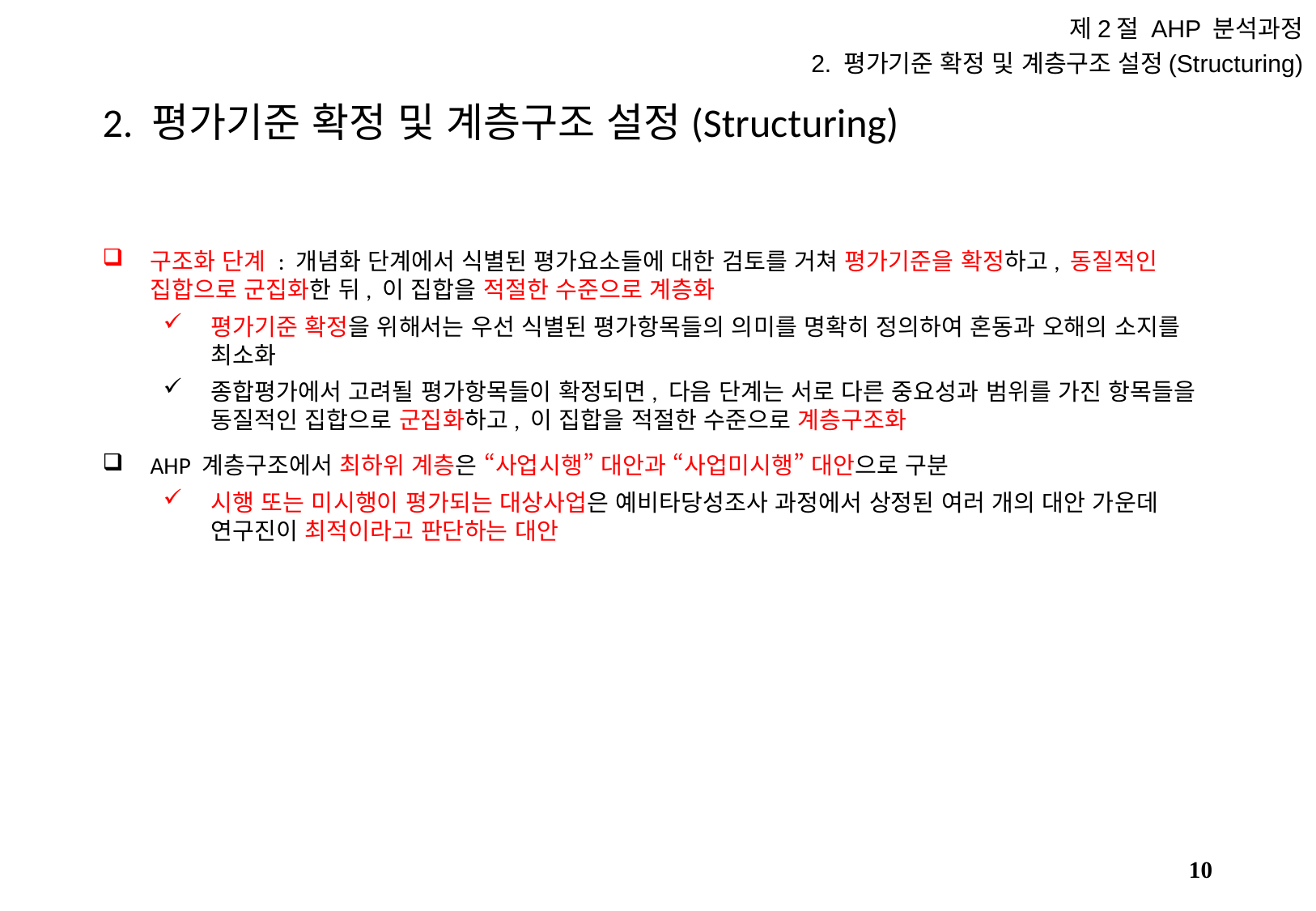

제2절 AHP 분석과정
2. 평가기준 확정 및 계층구조 설정(Structuring)
# 2. 평가기준 확정 및 계층구조 설정(Structuring)
구조화 단계 : 개념화 단계에서 식별된 평가요소들에 대한 검토를 거쳐 평가기준을 확정하고, 동질적인 집합으로 군집화한 뒤, 이 집합을 적절한 수준으로 계층화
평가기준 확정을 위해서는 우선 식별된 평가항목들의 의미를 명확히 정의하여 혼동과 오해의 소지를 최소화
종합평가에서 고려될 평가항목들이 확정되면, 다음 단계는 서로 다른 중요성과 범위를 가진 항목들을 동질적인 집합으로 군집화하고, 이 집합을 적절한 수준으로 계층구조화
AHP 계층구조에서 최하위 계층은 “사업시행” 대안과 “사업미시행” 대안으로 구분
시행 또는 미시행이 평가되는 대상사업은 예비타당성조사 과정에서 상정된 여러 개의 대안 가운데 연구진이 최적이라고 판단하는 대안
10